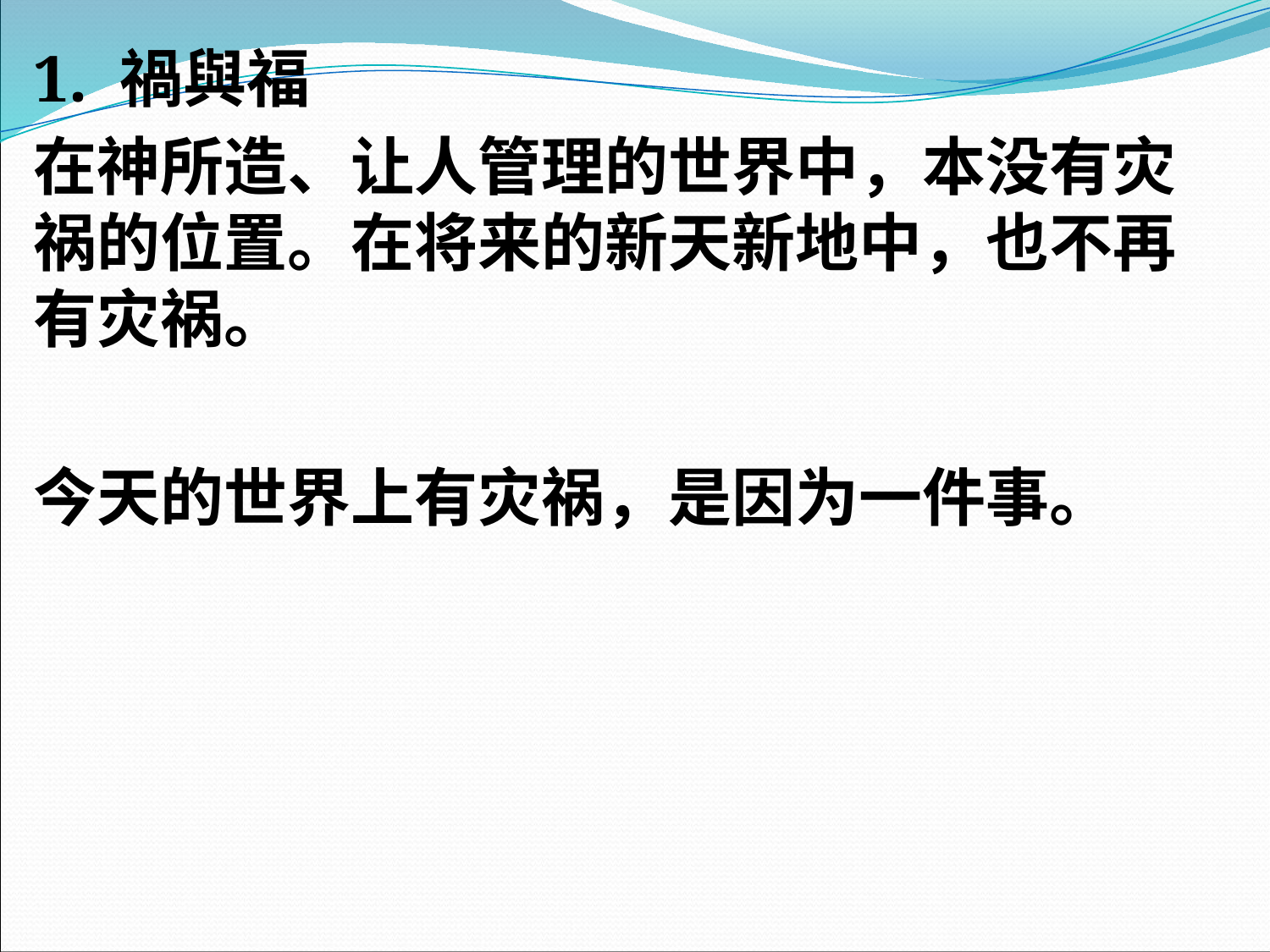

#
1. 禍與福
在神所造、让人管理的世界中，本没有灾祸的位置。在将来的新天新地中，也不再有灾祸。

今天的世界上有灾祸，是因为一件事。